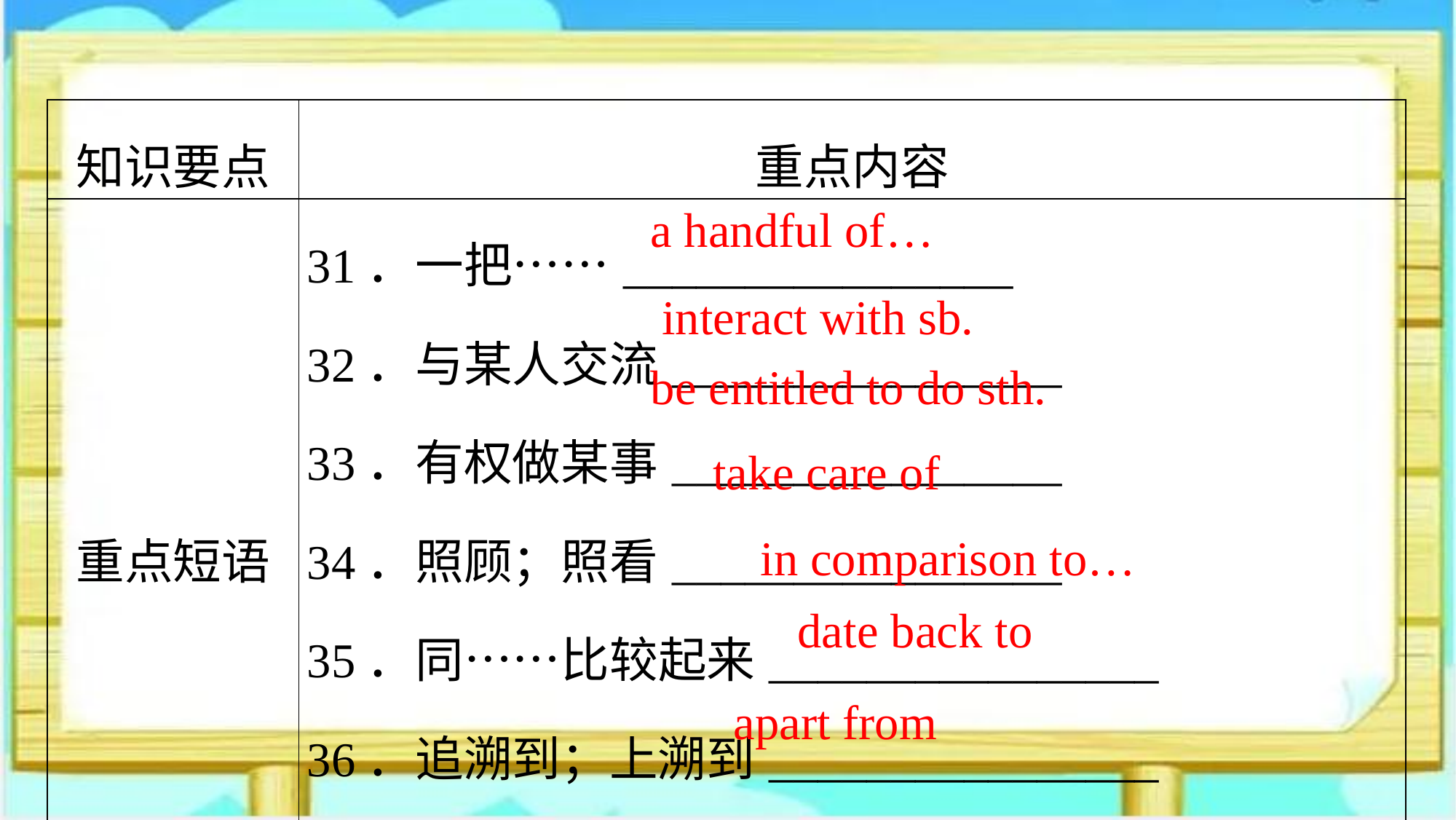

| 知识要点 | 重点内容 |
| --- | --- |
| 重点短语 | 31．一把……\_\_\_\_\_\_\_\_\_\_\_\_\_\_\_\_ 32．与某人交流\_\_\_\_\_\_\_\_\_\_\_\_\_\_\_\_ 33．有权做某事\_\_\_\_\_\_\_\_\_\_\_\_\_\_\_\_ 34．照顾；照看\_\_\_\_\_\_\_\_\_\_\_\_\_\_\_\_ 35．同……比较起来\_\_\_\_\_\_\_\_\_\_\_\_\_\_\_\_ 36．追溯到；上溯到\_\_\_\_\_\_\_\_\_\_\_\_\_\_\_\_ 37．除……之外\_\_\_\_\_\_\_\_\_\_\_\_\_\_\_\_ |
a handful of…
interact with sb.
be entitled to do sth.
take care of
in comparison to…
date back to
apart from